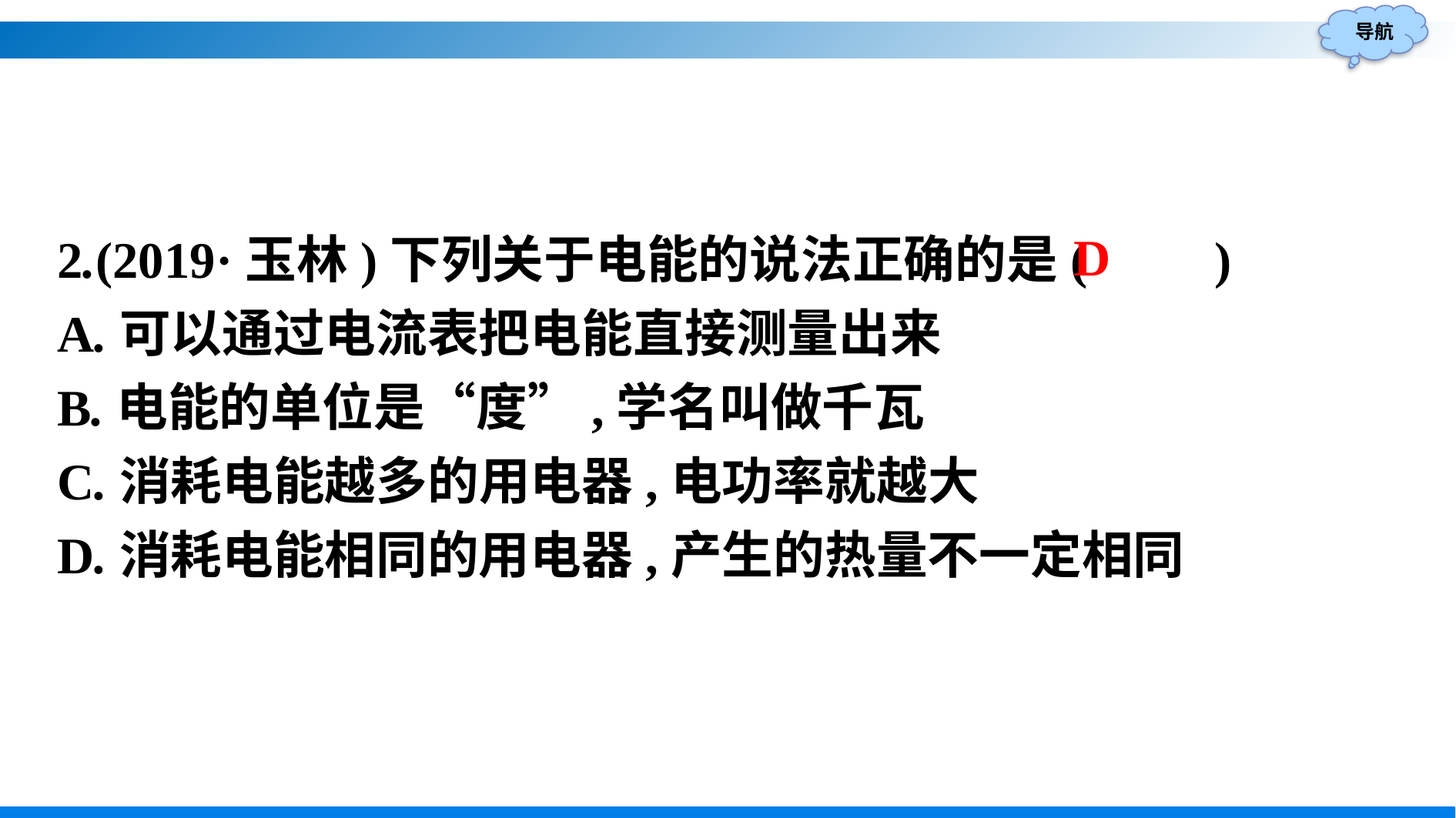

2.(2019·玉林)下列关于电能的说法正确的是(　　)
A.可以通过电流表把电能直接测量出来
B.电能的单位是“度”,学名叫做千瓦
C.消耗电能越多的用电器,电功率就越大
D.消耗电能相同的用电器,产生的热量不一定相同
D